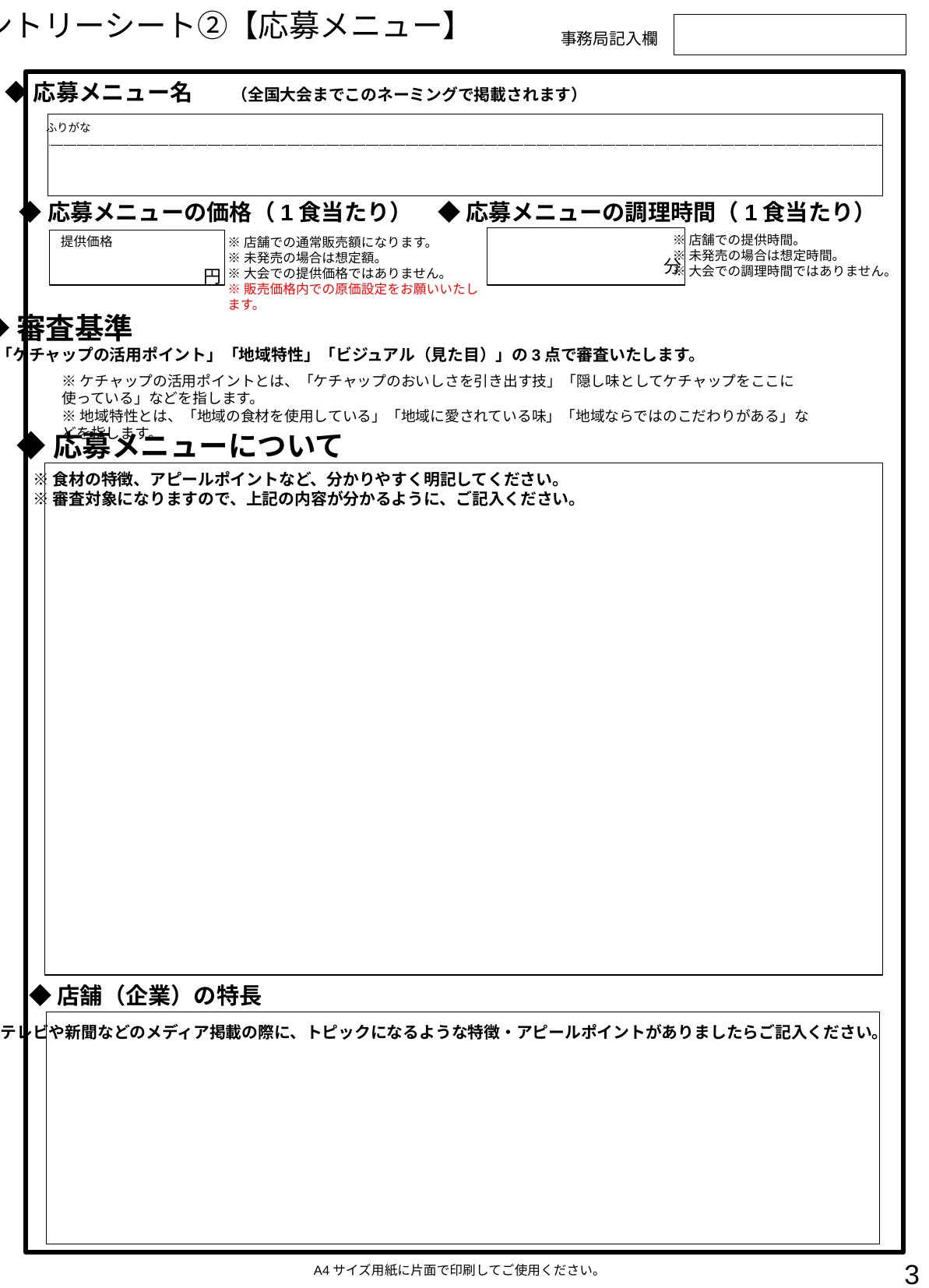

エントリーシート②【応募メニュー】

事務局記入欄

◆応募メニュー名　　（全国大会までこのネーミングで掲載されます）

ふりがな
◆応募メニューの価格（1食当たり）
◆応募メニューの調理時間（1食当たり）
※店舗での提供時間。
※未発売の場合は想定時間。
※大会での調理時間ではありません。
提供価格

※店舗での通常販売額になります。
※未発売の場合は想定額。
※大会での提供価格ではありません。
※販売価格内での原価設定をお願いいたします。

分
円
◆審査基準
　「ケチャップの活用ポイント」「地域特性」「ビジュアル（見た目）」の3点で審査いたします。
※ケチャップの活用ポイントとは、「ケチャップのおいしさを引き出す技」「隠し味としてケチャップをここに使っている」などを指します。
※地域特性とは、「地域の食材を使用している」「地域に愛されている味」「地域ならではのこだわりがある」などを指します。
◆応募メニューについて

※食材の特徴、アピールポイントなど、分かりやすく明記してください。
※審査対象になりますので、上記の内容が分かるように、ご記入ください。
◆店舗（企業）の特長

※テレビや新聞などのメディア掲載の際に、トピックになるような特徴・アピールポイントがありましたらご記入ください。
3
A4サイズ用紙に片面で印刷してご使用ください。